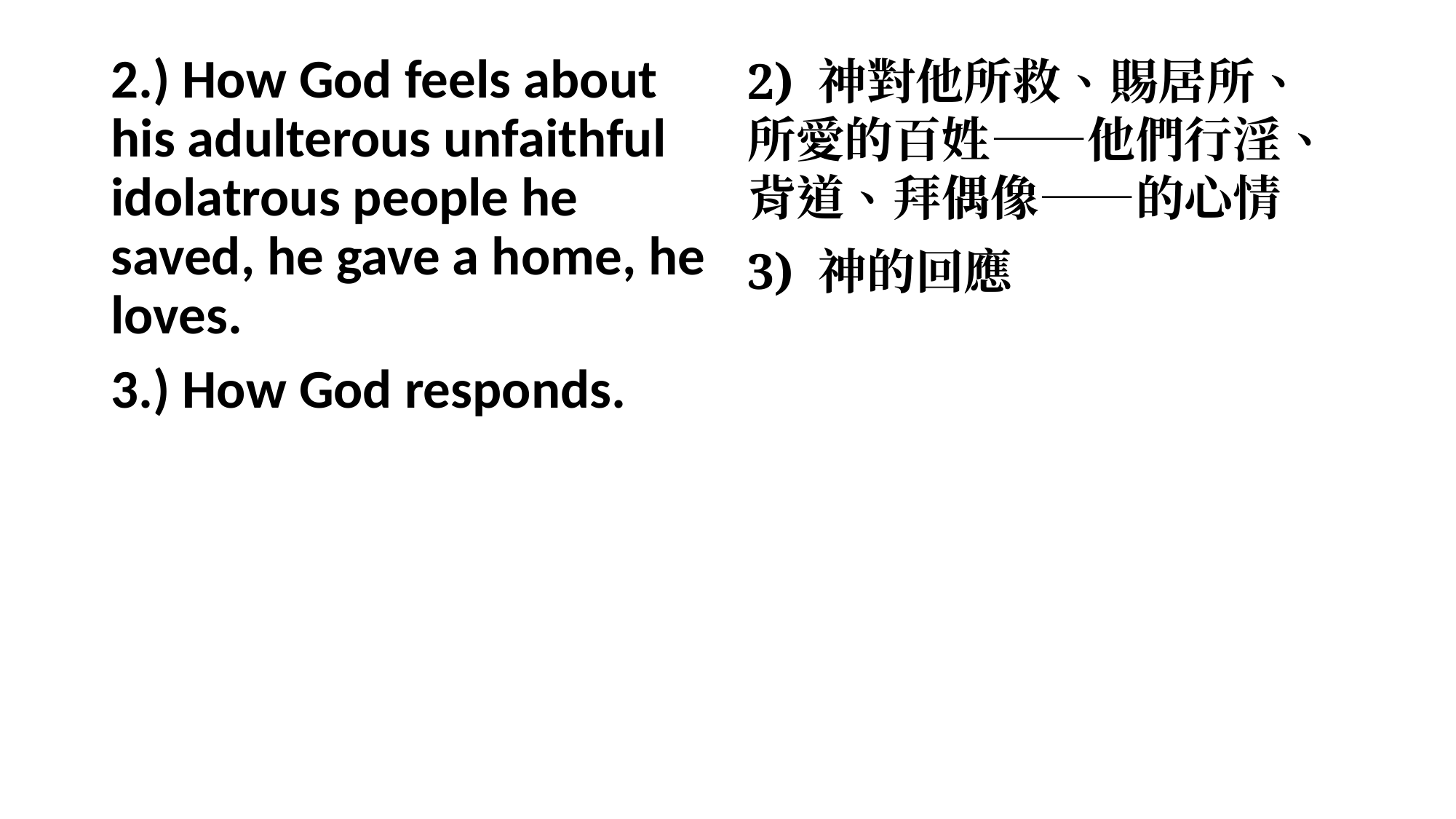

2.) How God feels about his adulterous unfaithful idolatrous people he saved, he gave a home, he loves.
3.) How God responds.

2) 神對他所救、賜居所、所愛的百姓——他們行淫、背道、拜偶像——的心情
3) 神的回應